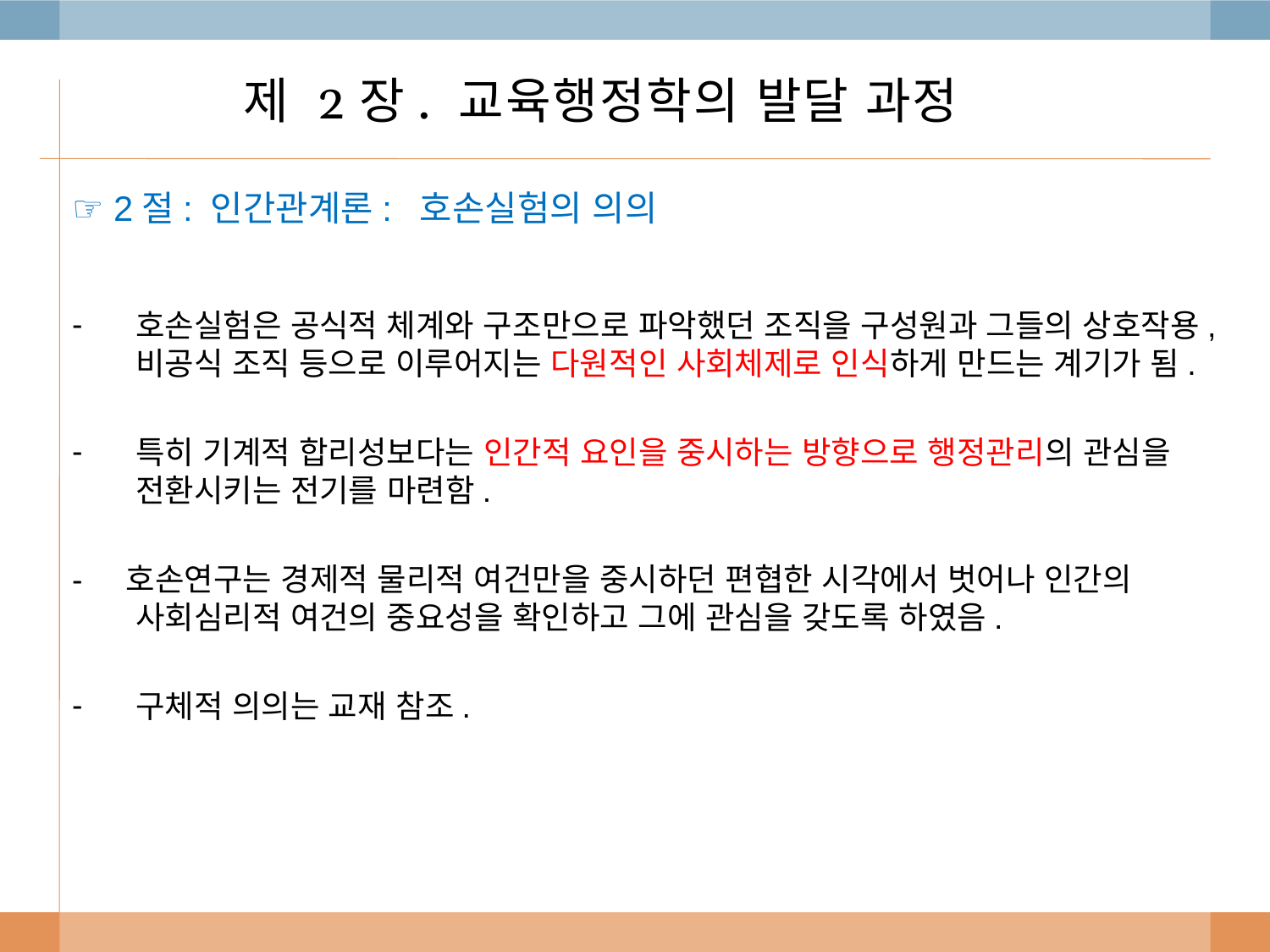

# 제 2장. 교육행정학의 발달 과정
☞ 2절: 인간관계론:  호손실험의 의의

호손실험은 공식적 체계와 구조만으로 파악했던 조직을 구성원과 그들의 상호작용, 비공식 조직 등으로 이루어지는 다원적인 사회체제로 인식하게 만드는 계기가 됨.

특히 기계적 합리성보다는 인간적 요인을 중시하는 방향으로 행정관리의 관심을 전환시키는 전기를 마련함.

-    호손연구는 경제적 물리적 여건만을 중시하던 편협한 시각에서 벗어나 인간의 사회심리적 여건의 중요성을 확인하고 그에 관심을 갖도록 하였음.

구체적 의의는 교재 참조.